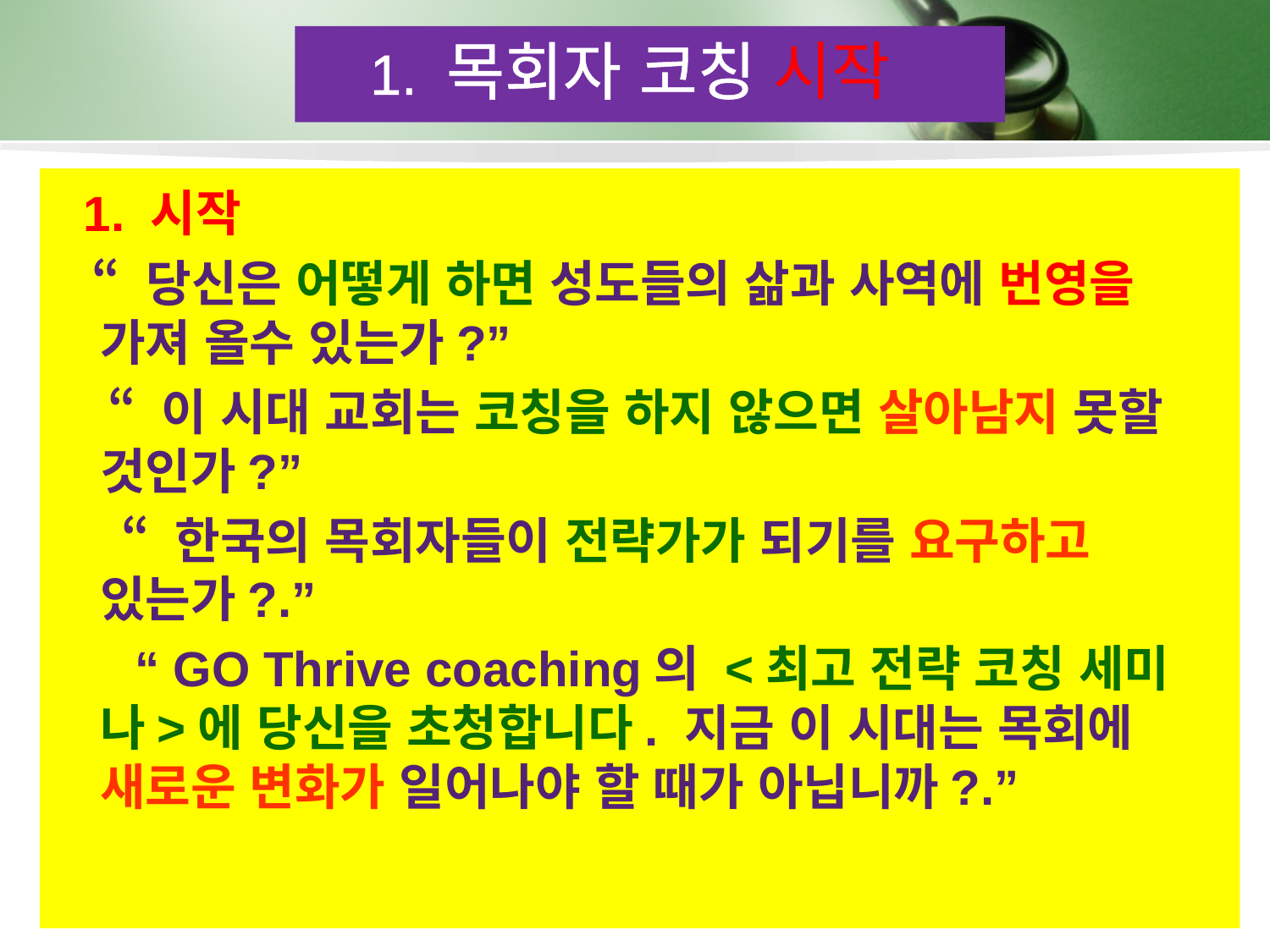

1. 목회자 코칭 시작
  1. 시작
    “ 당신은 어떻게 하면 성도들의 삶과 사역에 번영을 가져 올수 있는가?”
    “ 이 시대 교회는 코칭을 하지 않으면 살아남지 못할 것인가?”
     “ 한국의 목회자들이 전략가가 되기를 요구하고 있는가?.”
      “ GO Thrive coaching의 <최고 전략 코칭 세미나>에 당신을 초청합니다. 지금 이 시대는 목회에 새로운 변화가 일어나야 할 때가 아닙니까?.”